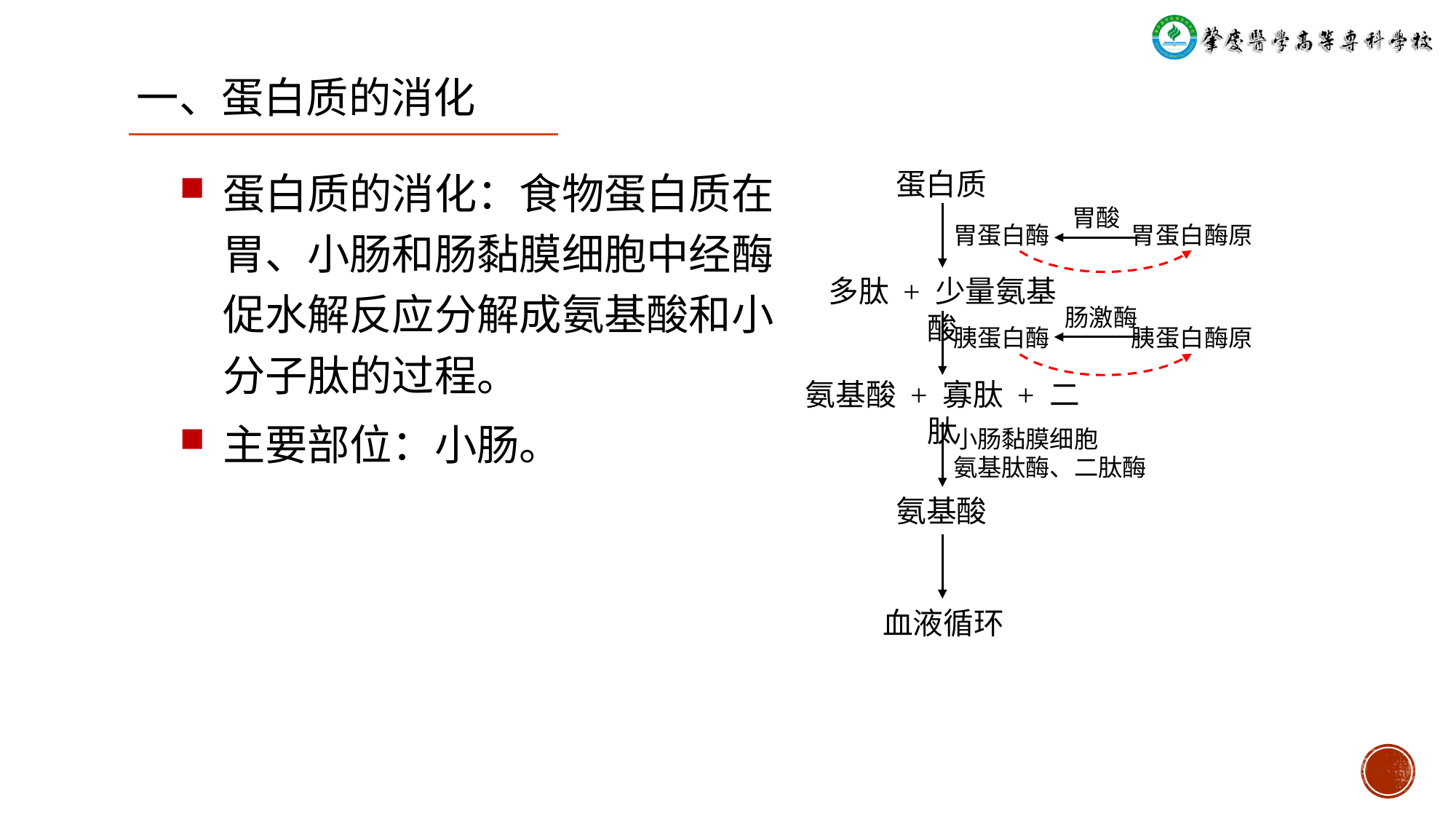

一、蛋白质的消化
蛋白质的消化：食物蛋白质在胃、小肠和肠黏膜细胞中经酶促水解反应分解成氨基酸和小分子肽的过程。
主要部位：小肠。
蛋白质

胃酸
胃蛋白酶               胃蛋白酶原
多肽 + 少量氨基酸

肠激酶
胰蛋白酶               胰蛋白酶原
氨基酸 + 寡肽 + 二肽
小肠黏膜细胞
氨基肽酶、二肽酶
氨基酸
血液循环